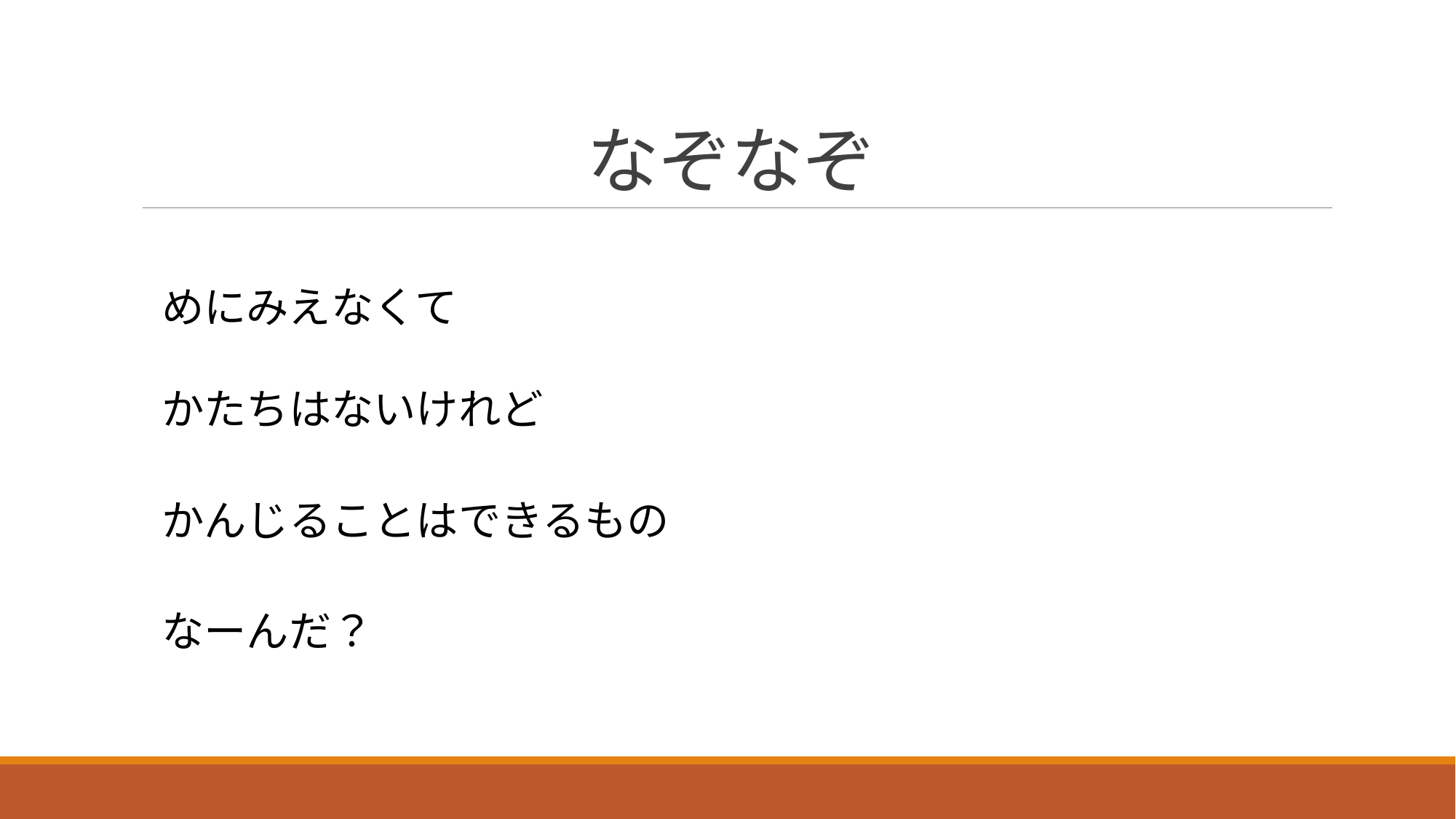

# なぞなぞ
めにみえなくて
かたちはないけれど
かんじることはできるもの
なーんだ？